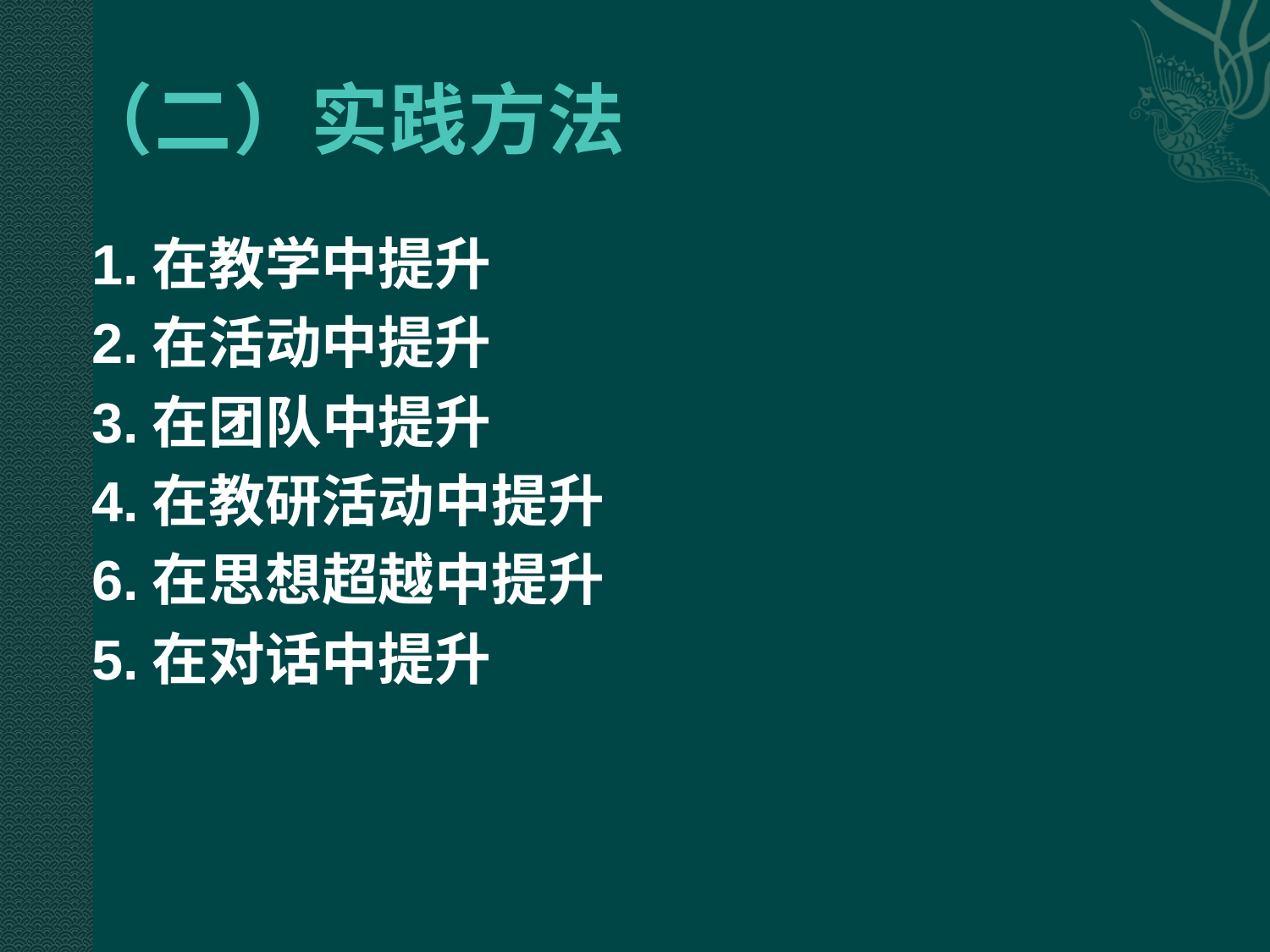

# （二）实践方法
 1.在教学中提升
 2.在活动中提升
 3.在团队中提升
 4.在教研活动中提升
 6.在思想超越中提升
 5.在对话中提升